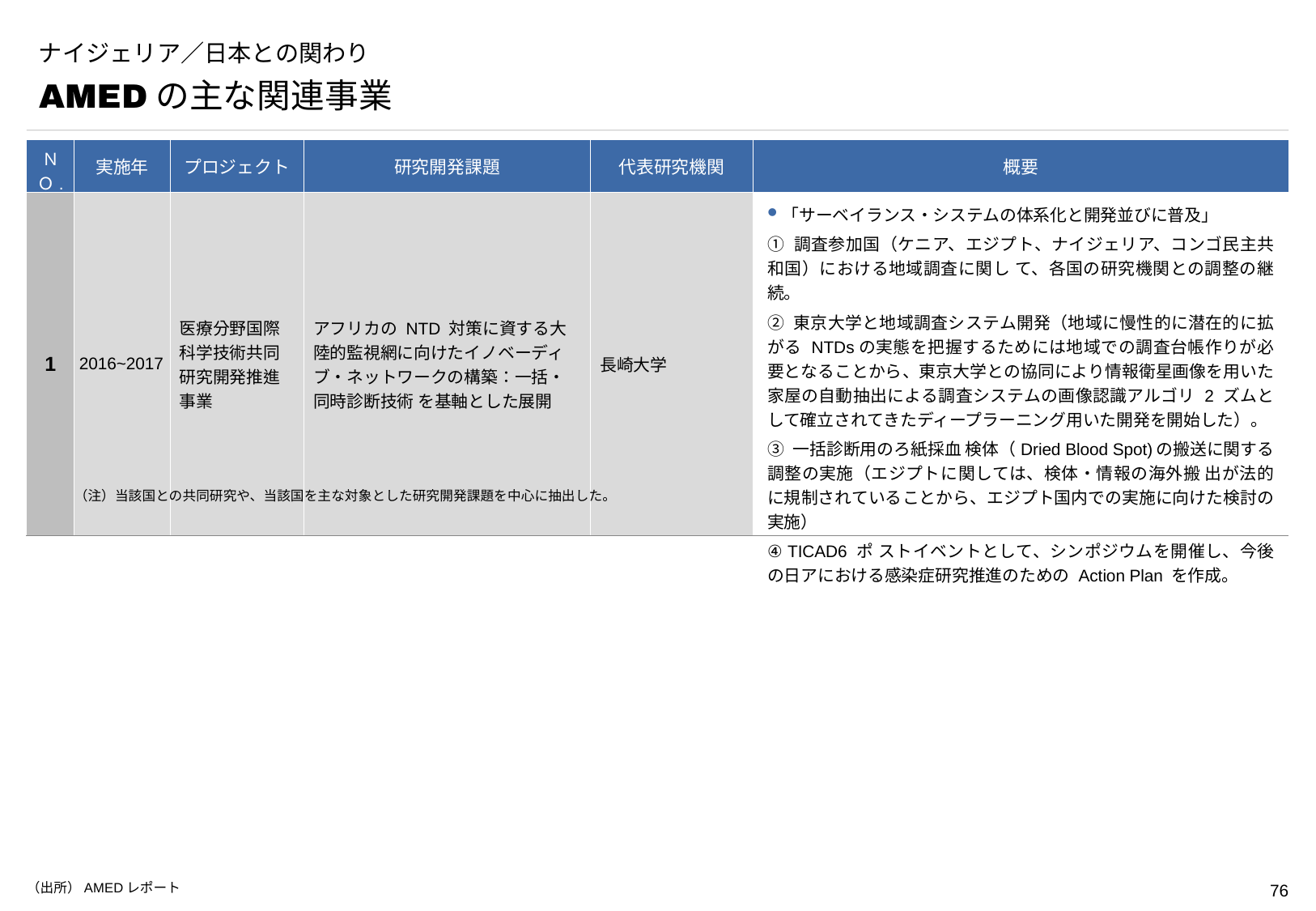

# ナイジェリア／日本との関わり
AMEDの主な関連事業
| ＮＯ. | 実施年 | プロジェクト | 研究開発課題 | 代表研究機関 | 概要 |
| --- | --- | --- | --- | --- | --- |
| 1 | 2016~2017 | 医療分野国際科学技術共同研究開発推進事業 | アフリカの NTD 対策に資する大陸的監視網に向けたイノベーディブ・ネットワークの構築：一括・同時診断技術 を基軸とした展開 | 長崎大学 | 「サーベイランス・システムの体系化と開発並びに普及」 ① 調査参加国（ケニア、エジプト、ナイジェリア、コンゴ民主共和国）における地域調査に関し て、各国の研究機関との調整の継続。 ② 東京大学と地域調査システム開発（地域に慢性的に潜在的に拡がる NTDsの実態を把握するためには地域での調査台帳作りが必要となることから、東京大学との協同により情報衛星画像を用いた家屋の自動抽出による調査システムの画像認識アルゴリ 2 ズムとして確立されてきたディープラーニング用いた開発を開始した）。 ③ 一括診断用のろ紙採血 検体（Dried Blood Spot)の搬送に関する調整の実施（エジプトに関しては、検体・情報の海外搬 出が法的に規制されていることから、エジプト国内での実施に向けた検討の実施） ④ TICAD6 ポ ストイベントとして、シンポジウムを開催し、今後の日アにおける感染症研究推進のための Action Plan を作成。 |
（注）当該国との共同研究や、当該国を主な対象とした研究開発課題を中心に抽出した。
（出所）AMEDレポート